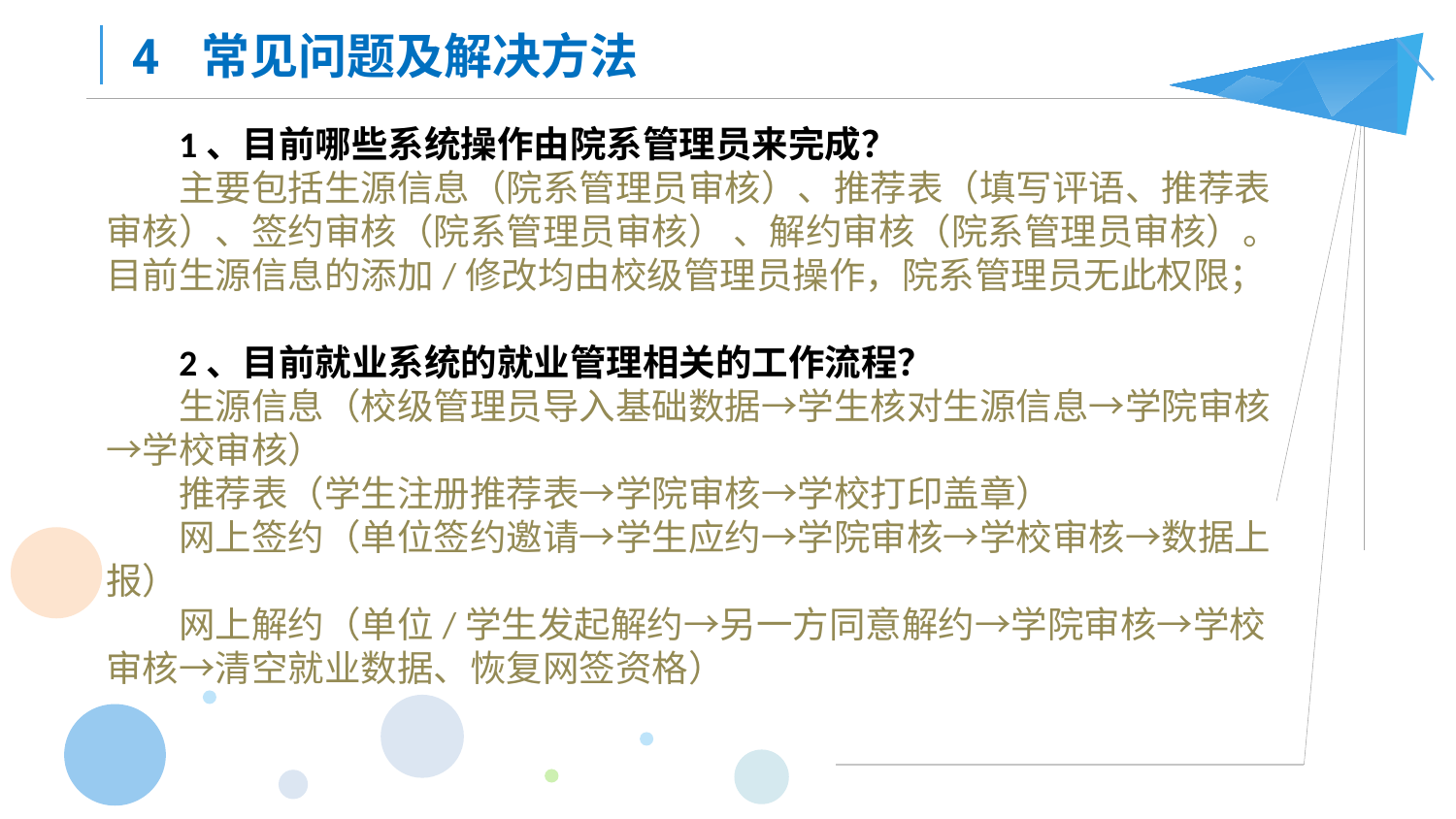

4 常见问题及解决方法
1、目前哪些系统操作由院系管理员来完成？
主要包括生源信息（院系管理员审核）、推荐表（填写评语、推荐表审核）、签约审核（院系管理员审核） 、解约审核（院系管理员审核）。目前生源信息的添加/修改均由校级管理员操作，院系管理员无此权限；

2、目前就业系统的就业管理相关的工作流程？
生源信息（校级管理员导入基础数据→学生核对生源信息→学院审核→学校审核）
推荐表（学生注册推荐表→学院审核→学校打印盖章）
网上签约（单位签约邀请→学生应约→学院审核→学校审核→数据上报）
网上解约（单位/学生发起解约→另一方同意解约→学院审核→学校审核→清空就业数据、恢复网签资格）